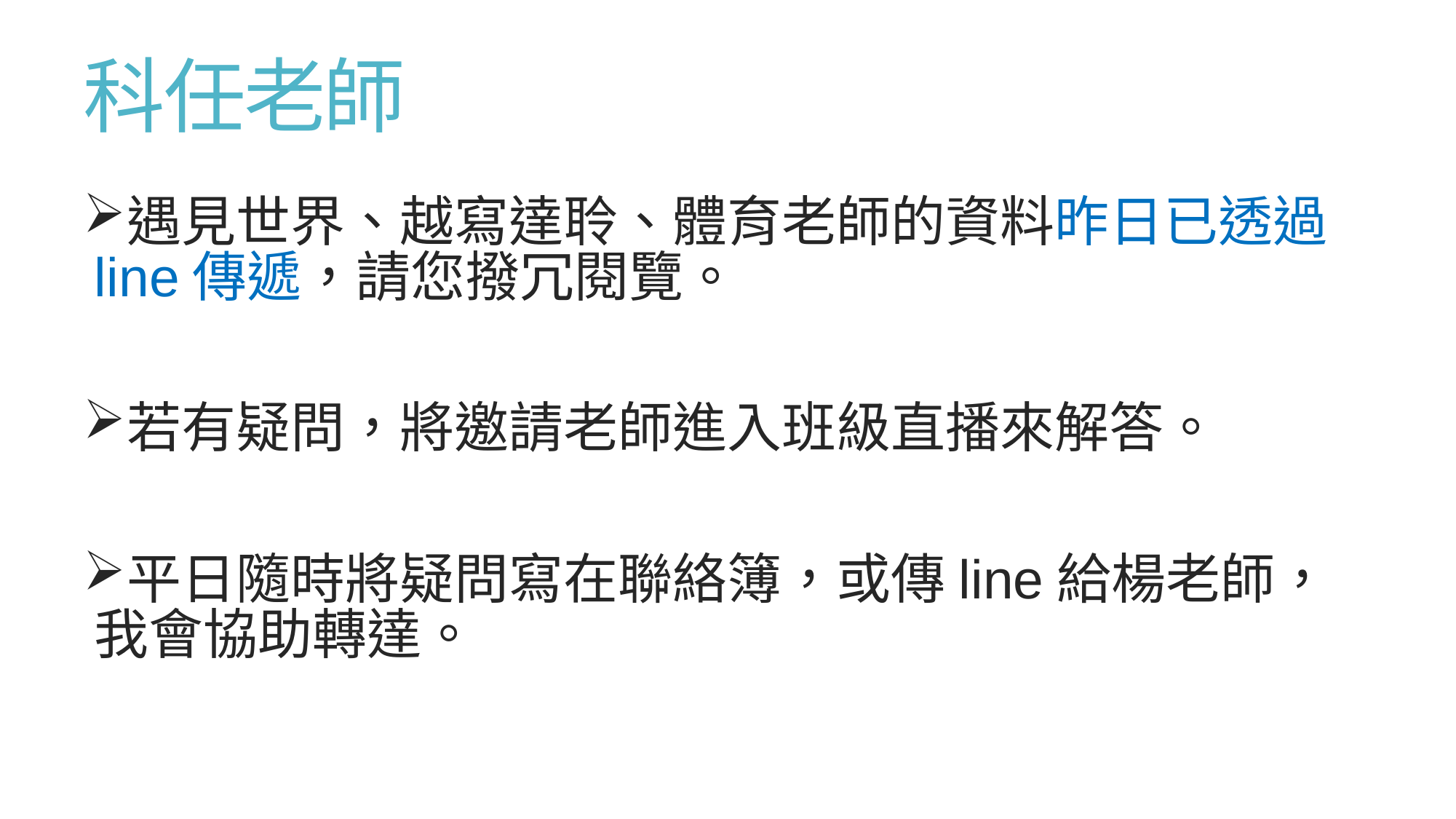

# 科任老師
遇見世界、越寫達聆、體育老師的資料昨日已透過line傳遞，請您撥冗閱覽。

若有疑問，將邀請老師進入班級直播來解答。

平日隨時將疑問寫在聯絡簿，或傳line給楊老師，我會協助轉達。